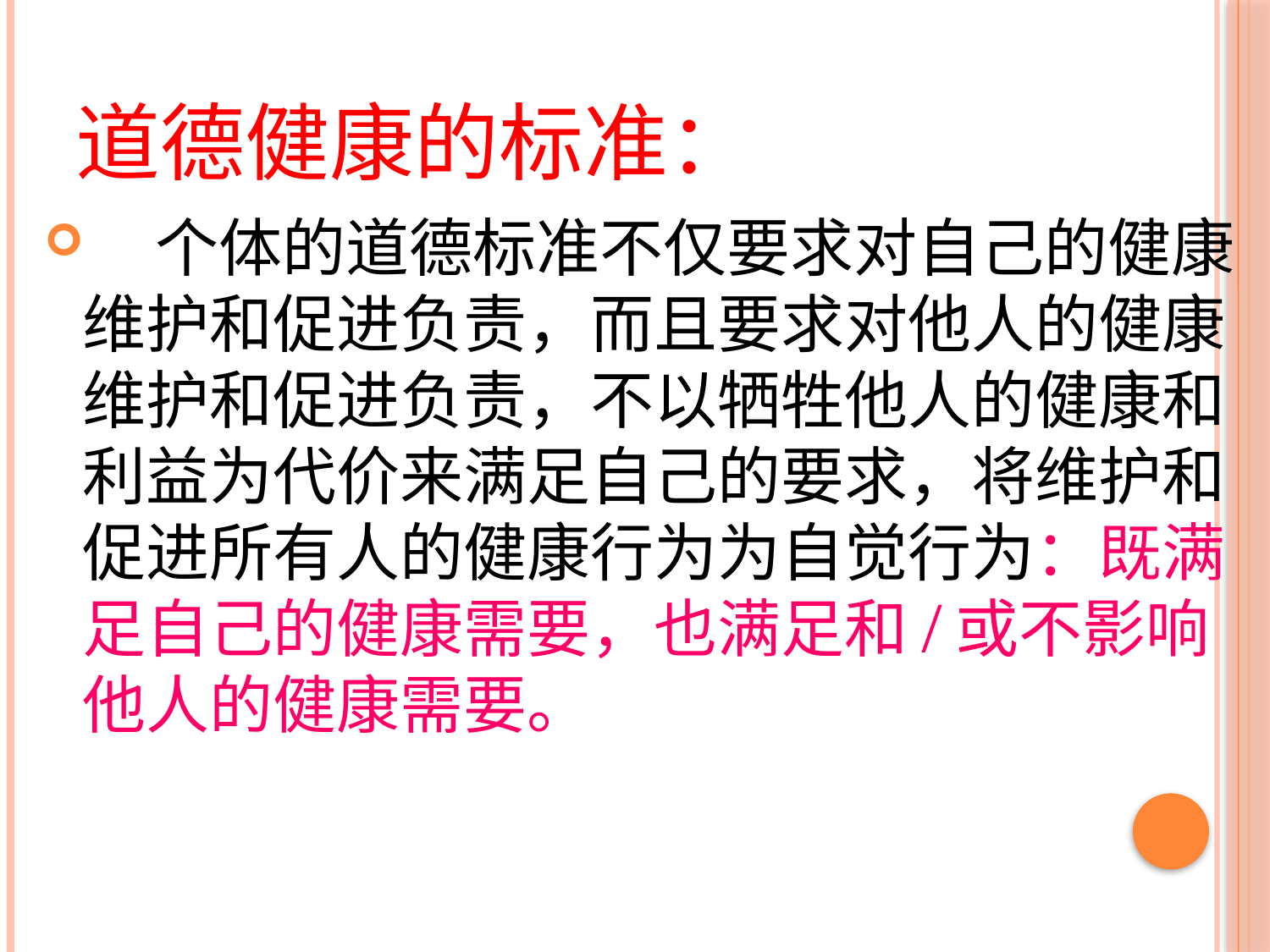

# 道德健康的标准：
    个体的道德标准不仅要求对自己的健康维护和促进负责，而且要求对他人的健康维护和促进负责，不以牺牲他人的健康和利益为代价来满足自己的要求，将维护和促进所有人的健康行为为自觉行为：既满足自己的健康需要，也满足和/或不影响他人的健康需要。